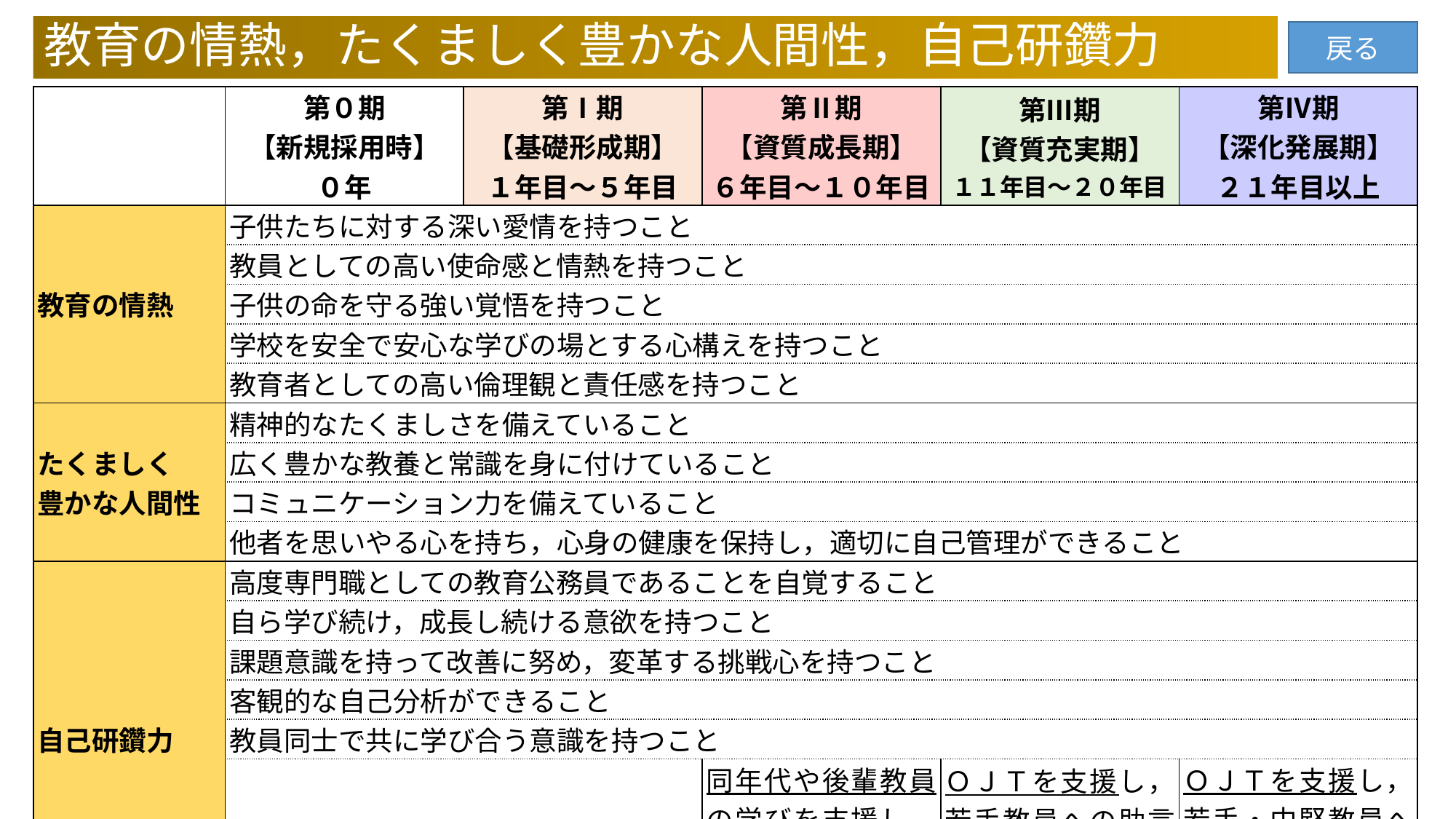

教育の情熱，たくましく豊かな人間性，自己研鑽力
戻る
|  | 第０期 【新規採用時】 ０年 | 第Ⅰ期 【基礎形成期】 １年目～５年目 | 第Ⅱ期 【資質成長期】 ６年目～１０年目 | 第Ⅲ期 【資質充実期】 １１年目～２０年目 | 第Ⅳ期 【深化発展期】 ２１年目以上 |
| --- | --- | --- | --- | --- | --- |
| 教育の情熱 | 子供たちに対する深い愛情を持つこと |  |  |  |  |
|  | 教員としての高い使命感と情熱を持つこと |  |  |  |  |
|  | 子供の命を守る強い覚悟を持つこと |  |  |  |  |
|  | 学校を安全で安心な学びの場とする心構えを持つこと |  |  |  |  |
|  | 教育者としての高い倫理観と責任感を持つこと |  |  |  |  |
| たくましく 豊かな人間性 | 精神的なたくましさを備えていること |  |  |  |  |
|  | 広く豊かな教養と常識を身に付けていること |  |  |  |  |
|  | コミュニケーション力を備えていること |  |  |  |  |
|  | 他者を思いやる心を持ち，心身の健康を保持し，適切に自己管理ができること |  |  |  |  |
| 自己研鑽力 | 高度専門職としての教育公務員であることを自覚すること |  |  |  |  |
|  | 自ら学び続け，成長し続ける意欲を持つこと |  |  |  |  |
|  | 課題意識を持って改善に努め，変革する挑戦心を持つこと |  |  |  |  |
|  | 客観的な自己分析ができること |  |  |  |  |
|  | 教員同士で共に学び合う意識を持つこと |  |  |  |  |
|  |  |  | 同年代や後輩教員の学びを支援し，必要に応じて助言ができること | ＯＪＴを支援し，若手教員への助言ができること | ＯＪＴを支援し，若手・中堅教員への助言・指導ができること |